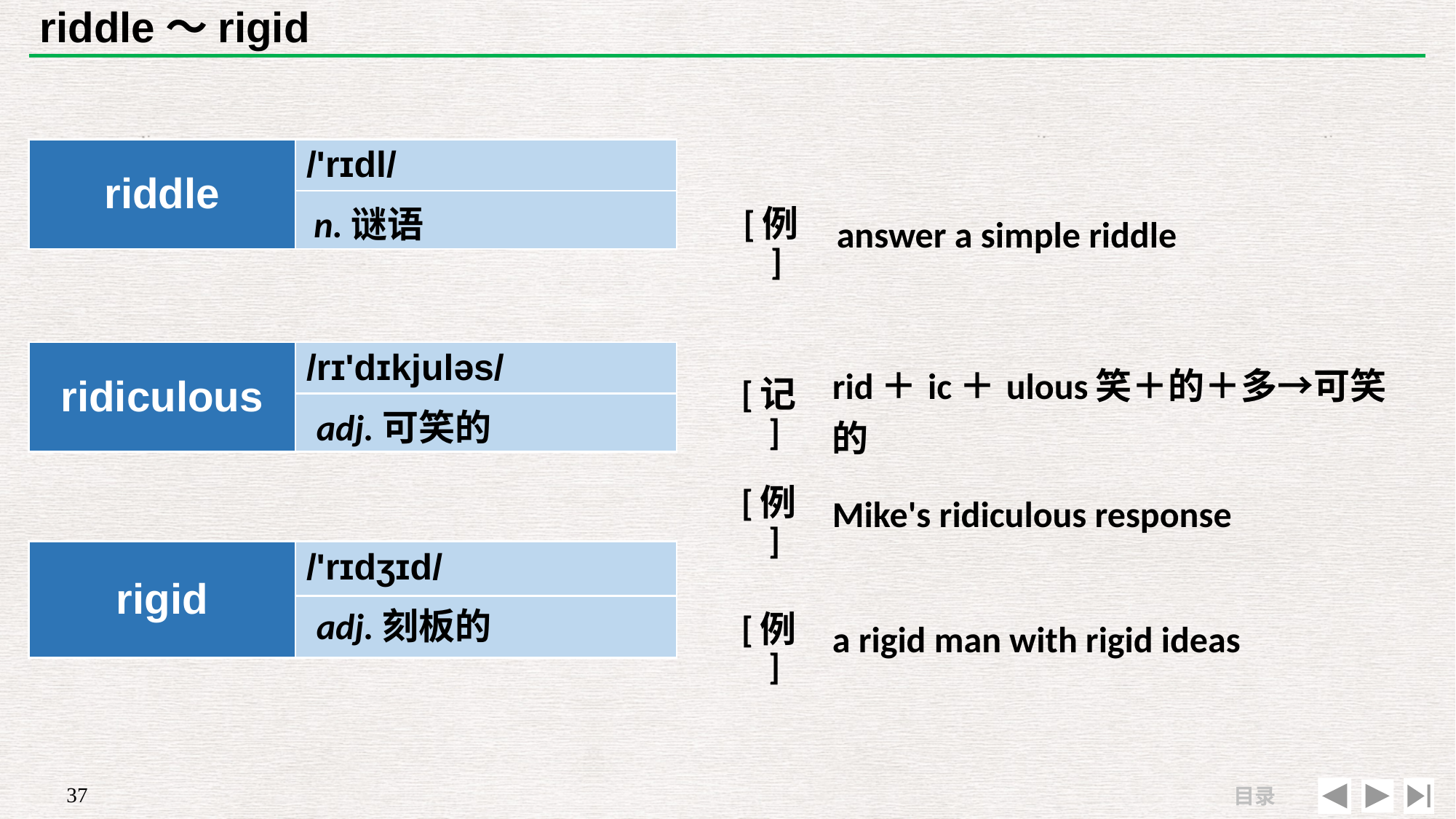

# riddle～rigid

| riddle | /'rɪdl/ |
| --- | --- |
|  |  |
|  |  |
| --- | --- |
| [例] | answer a simple riddle |
n.谜语
| ridiculous | /rɪ'dɪkjuləs/ |
| --- | --- |
|  |  |
| [记] | rid＋ic＋ulous笑＋的＋多→可笑的 |
| --- | --- |
| [例] | Mike's ridiculous response |
adj.可笑的
|  |  |
| --- | --- |
| [例] | a rigid man with rigid ideas |
| rigid | /'rɪdʒɪd/ |
| --- | --- |
|  |  |
adj.刻板的